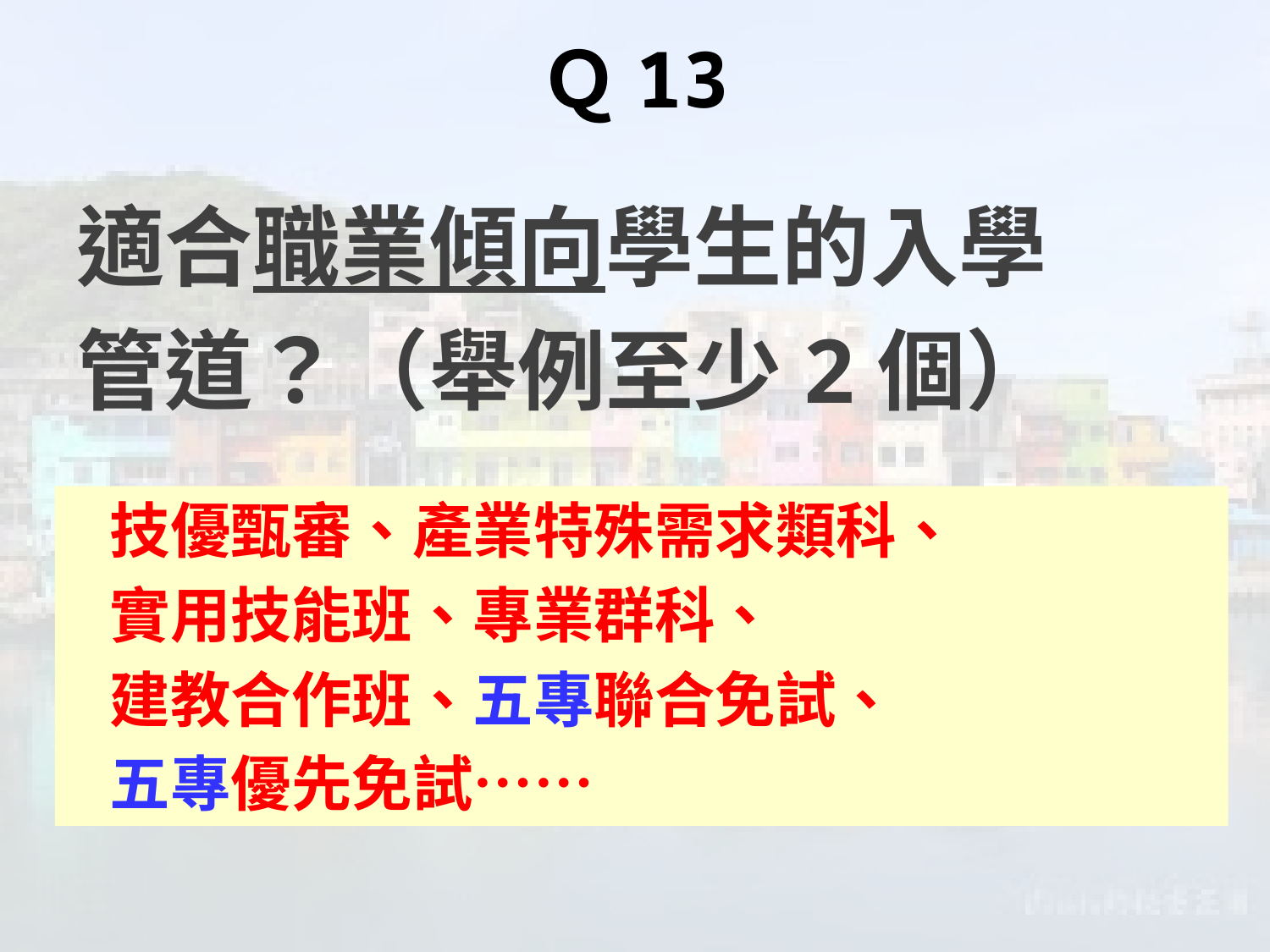

# Ｑ13
適合職業傾向學生的入學
管道？（舉例至少2個）
技優甄審、產業特殊需求類科、
實用技能班、專業群科、
建教合作班、五專聯合免試、
五專優先免試……